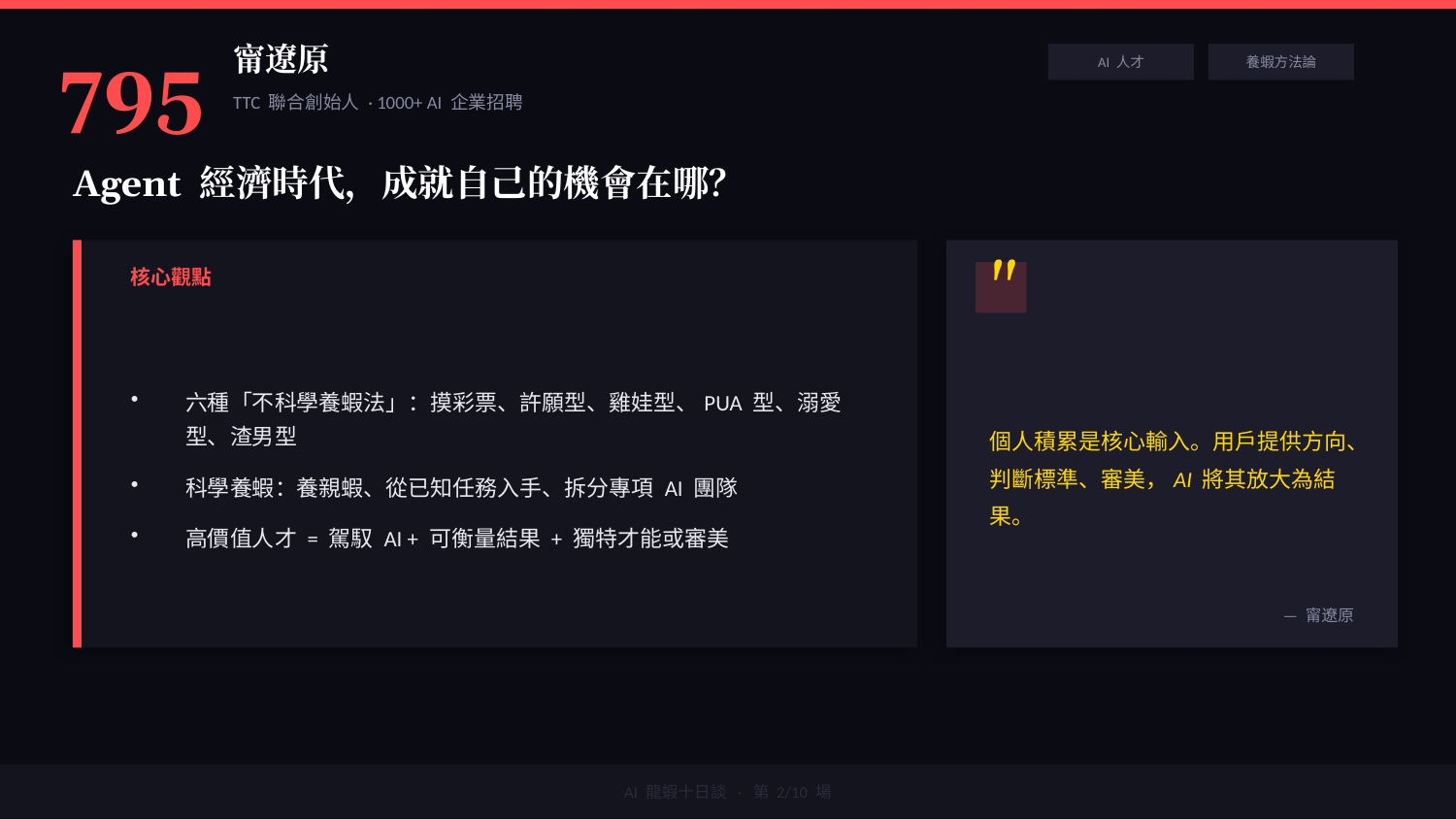

795
甯遼原

AI 人才

養蝦方法論
TTC 聯合創始人 · 1000+ AI 企業招聘
Agent 經濟時代，成就自己的機會在哪？

"
核心觀點

六種「不科學養蝦法」：摸彩票、許願型、雞娃型、PUA 型、溺愛型、渣男型
科學養蝦：養親蝦、從已知任務入手、拆分專項 AI 團隊
高價值人才 = 駕馭 AI + 可衡量結果 + 獨特才能或審美
個人積累是核心輸入。用戶提供方向、判斷標準、審美，AI 將其放大為結果。
— 甯遼原

AI 龍蝦十日談  ·  第 2/10 場